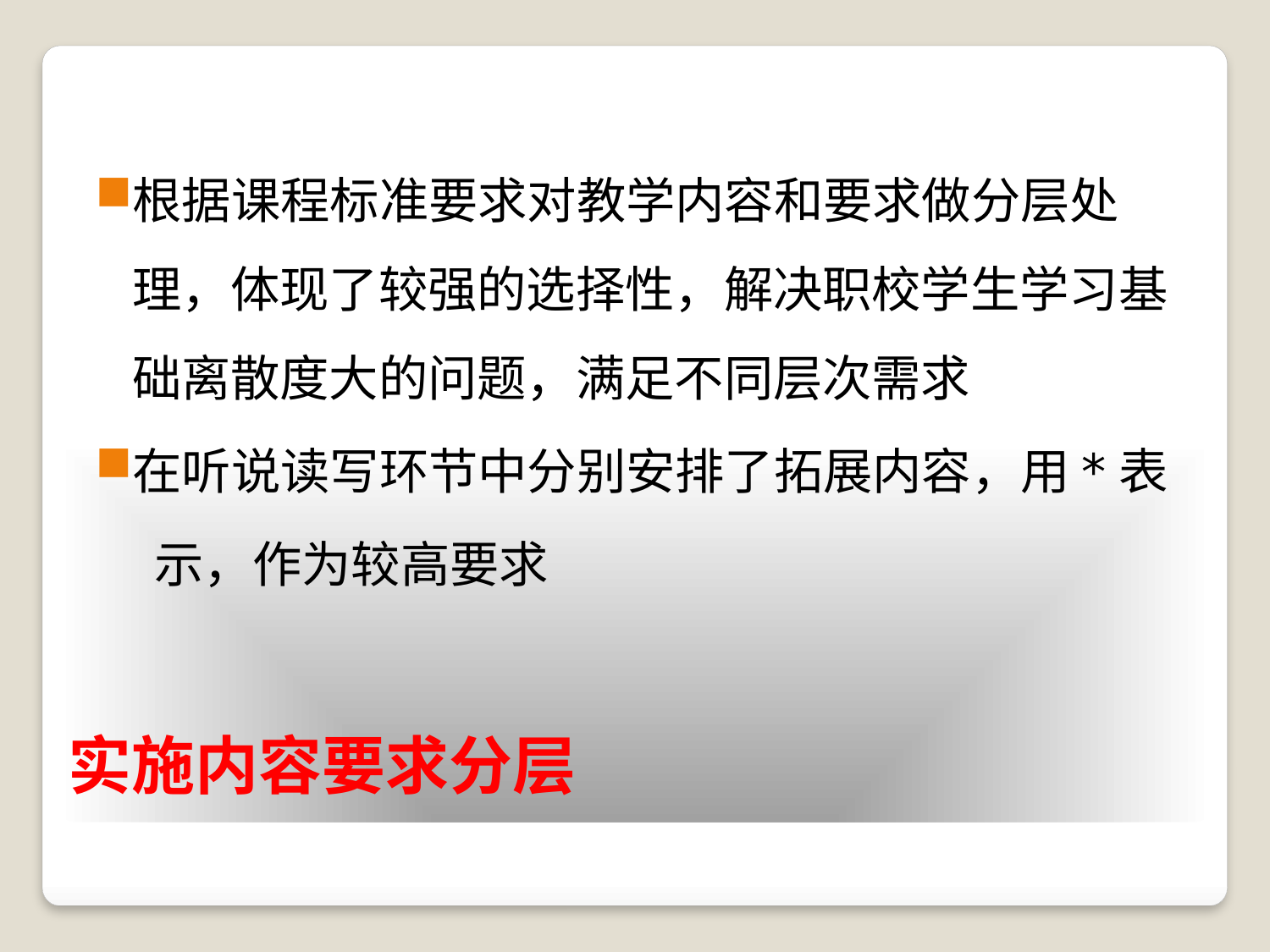

根据课程标准要求对教学内容和要求做分层处理，体现了较强的选择性，解决职校学生学习基础离散度大的问题，满足不同层次需求
在听说读写环节中分别安排了拓展内容，用*表
   示，作为较高要求

# 实施内容要求分层